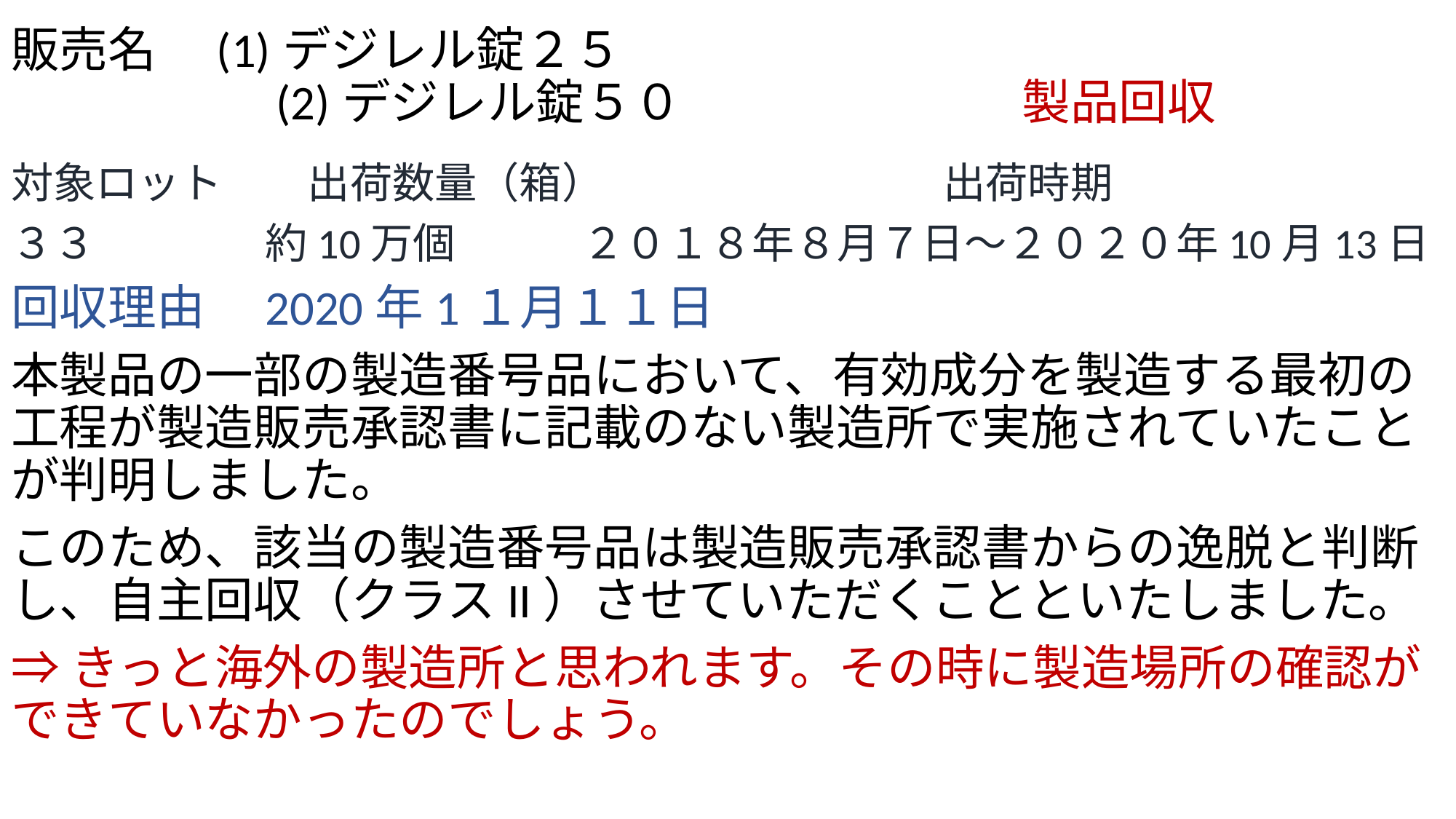

# 販売名　(1)デジレル錠２５ 　　　　　 (2)デジレル錠５０　　　　　　　製品回収
対象ロット　　出荷数量（箱）　　　　　　　　出荷時期
３３　　　　約10万個　　　２０１８年８月７日～２０２０年10月13日
回収理由　2020年1１月１１日
本製品の一部の製造番号品において、有効成分を製造する最初の工程が製造販売承認書に記載のない製造所で実施されていたことが判明しました。
このため、該当の製造番号品は製造販売承認書からの逸脱と判断し、自主回収（クラスII）させていただくことといたしました。
⇒きっと海外の製造所と思われます。その時に製造場所の確認ができていなかったのでしょう。